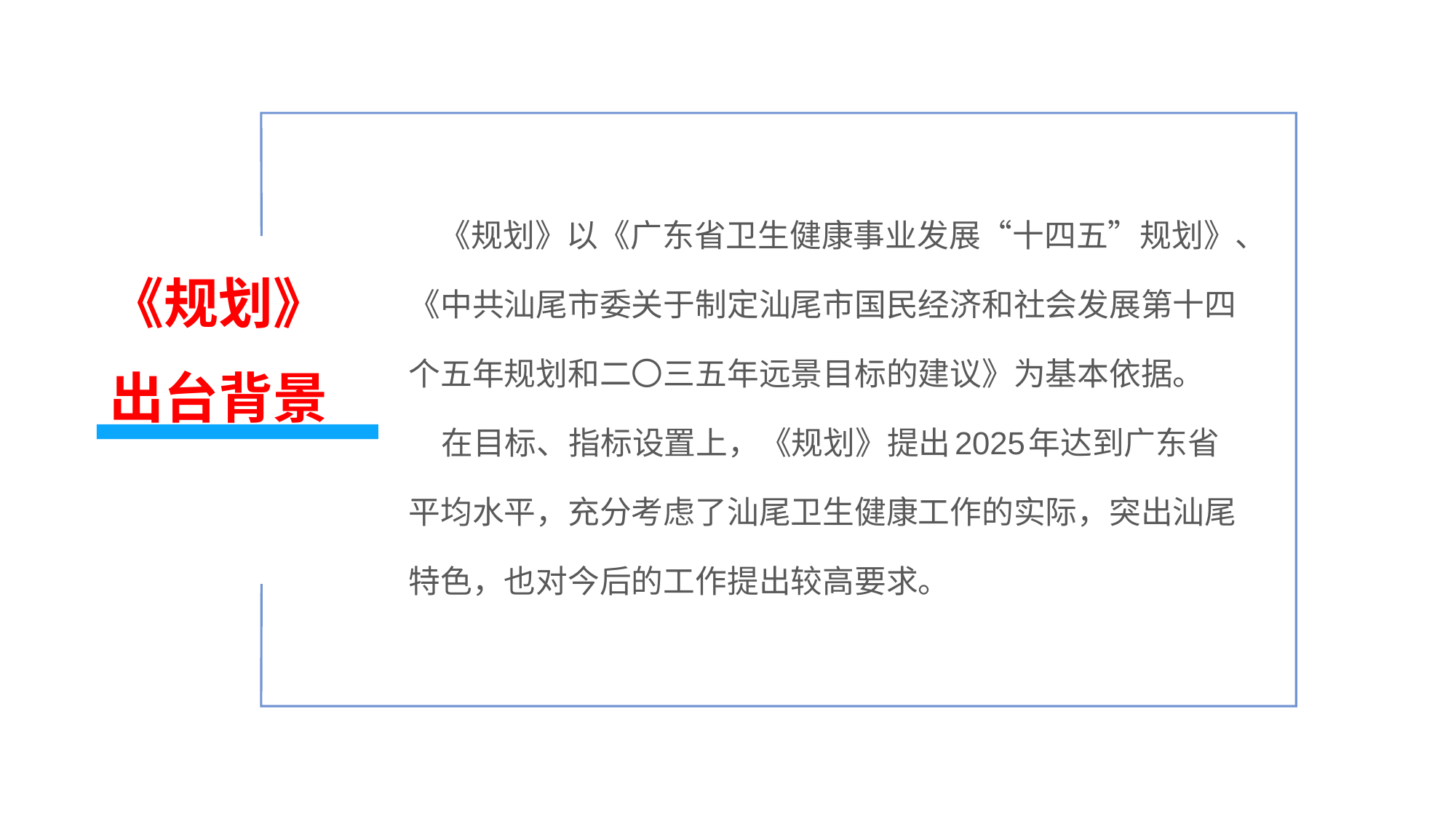

《规划》以《广东省卫生健康事业发展“十四五”规划》、《中共汕尾市委关于制定汕尾市国民经济和社会发展第十四个五年规划和二〇三五年远景目标的建议》为基本依据。
    在目标、指标设置上，《规划》提出2025年达到广东省平均水平，充分考虑了汕尾卫生健康工作的实际，突出汕尾特色，也对今后的工作提出较高要求。
《规划》
出台背景